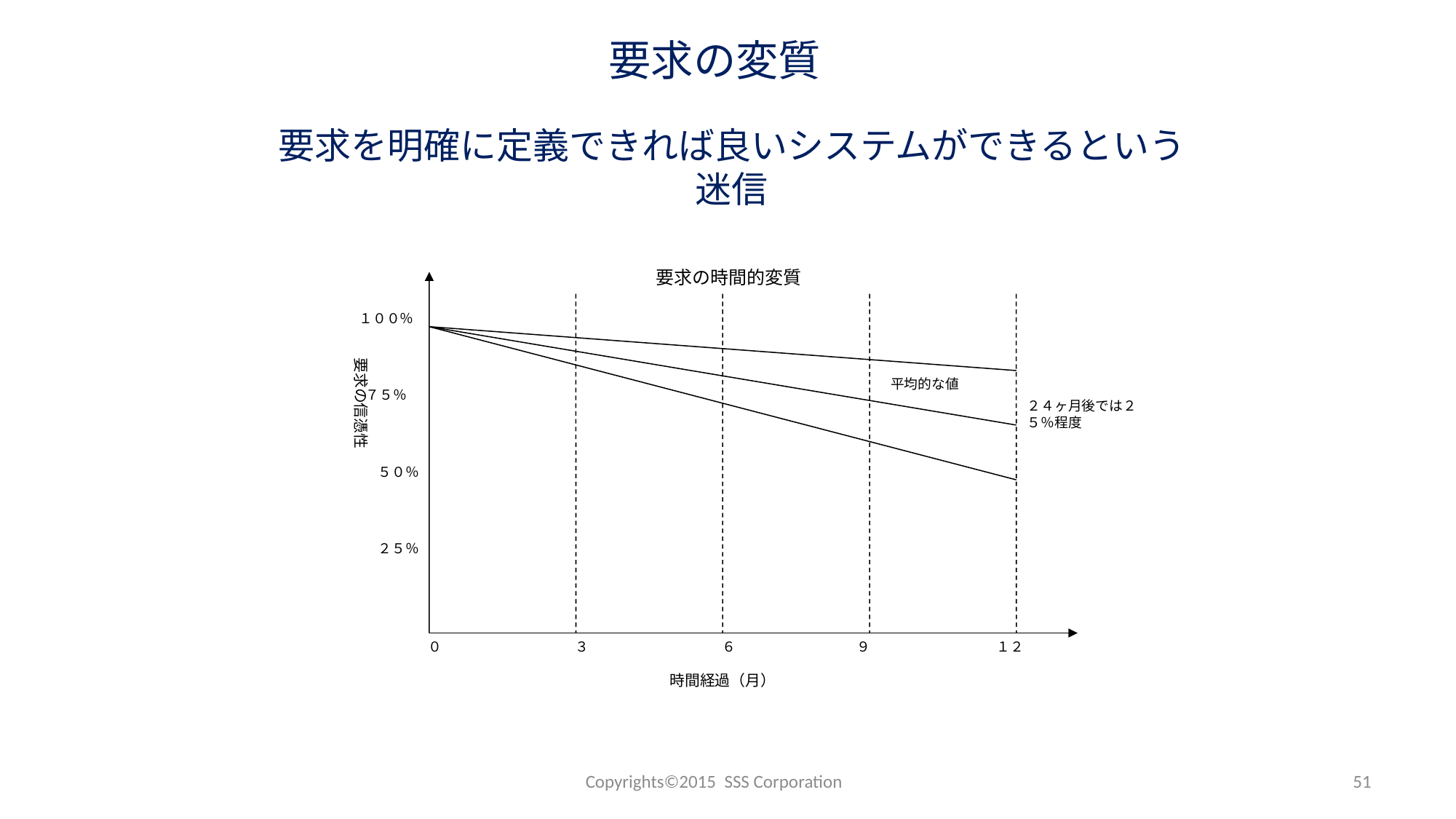

要求の変質
要求を明確に定義できれば良いシステムができるという迷信
要求の時間的変質

１００％

７５％
５０％
２５％
０
３
６
９
１２
要求の信憑性
時間経過（月）
平均的な値
２４ヶ月後では２５％程度
Copyrights©2015  SSS Corporation
51